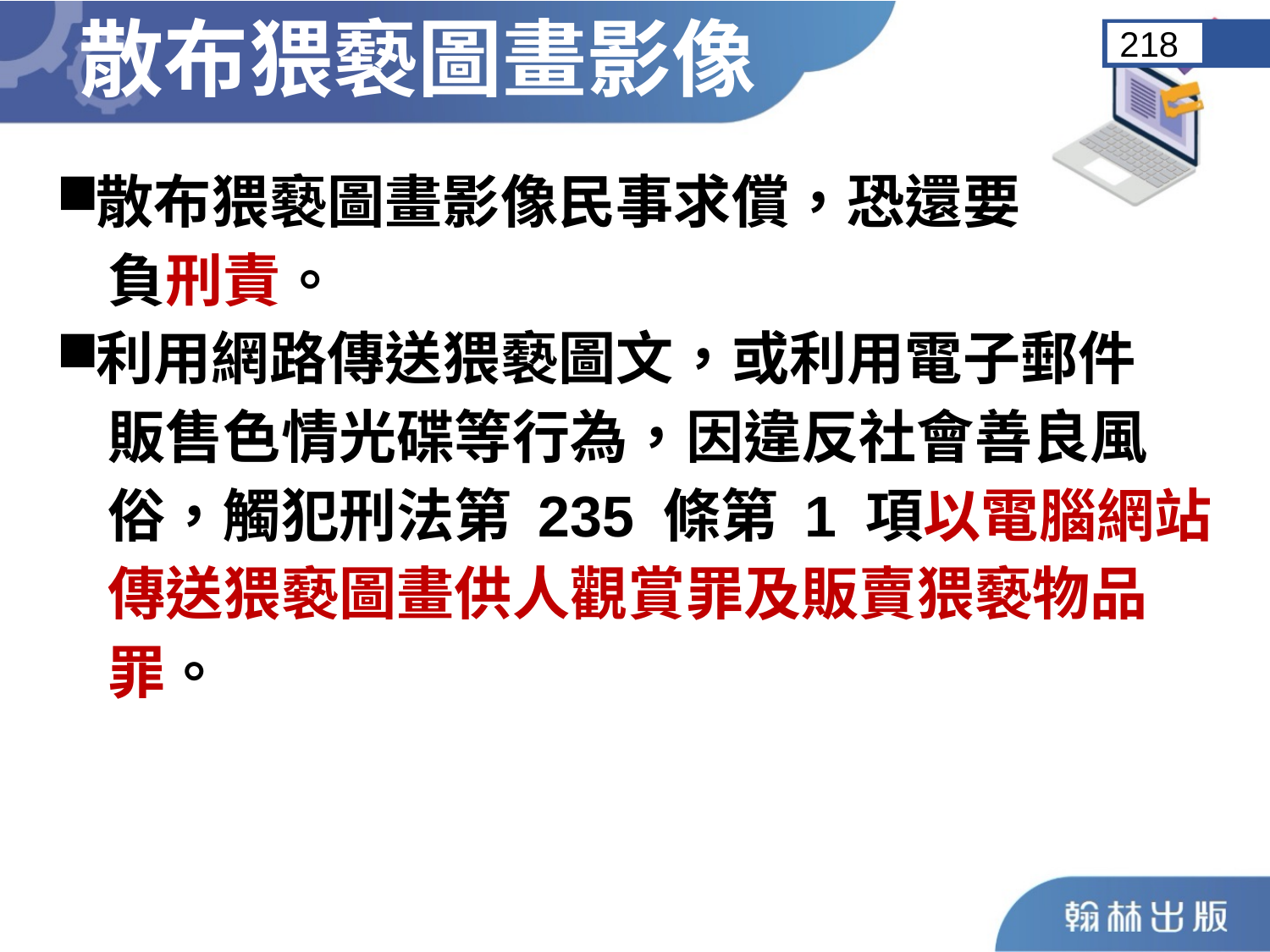

散布猥褻圖畫影像
218
散布猥褻圖畫影像民事求償，恐還要
   負刑責。
利用網路傳送猥褻圖文，或利用電子郵件
   販售色情光碟等行為，因違反社會善良風
   俗，觸犯刑法第 235 條第 1 項以電腦網站
   傳送猥褻圖畫供人觀賞罪及販賣猥褻物品
   罪。